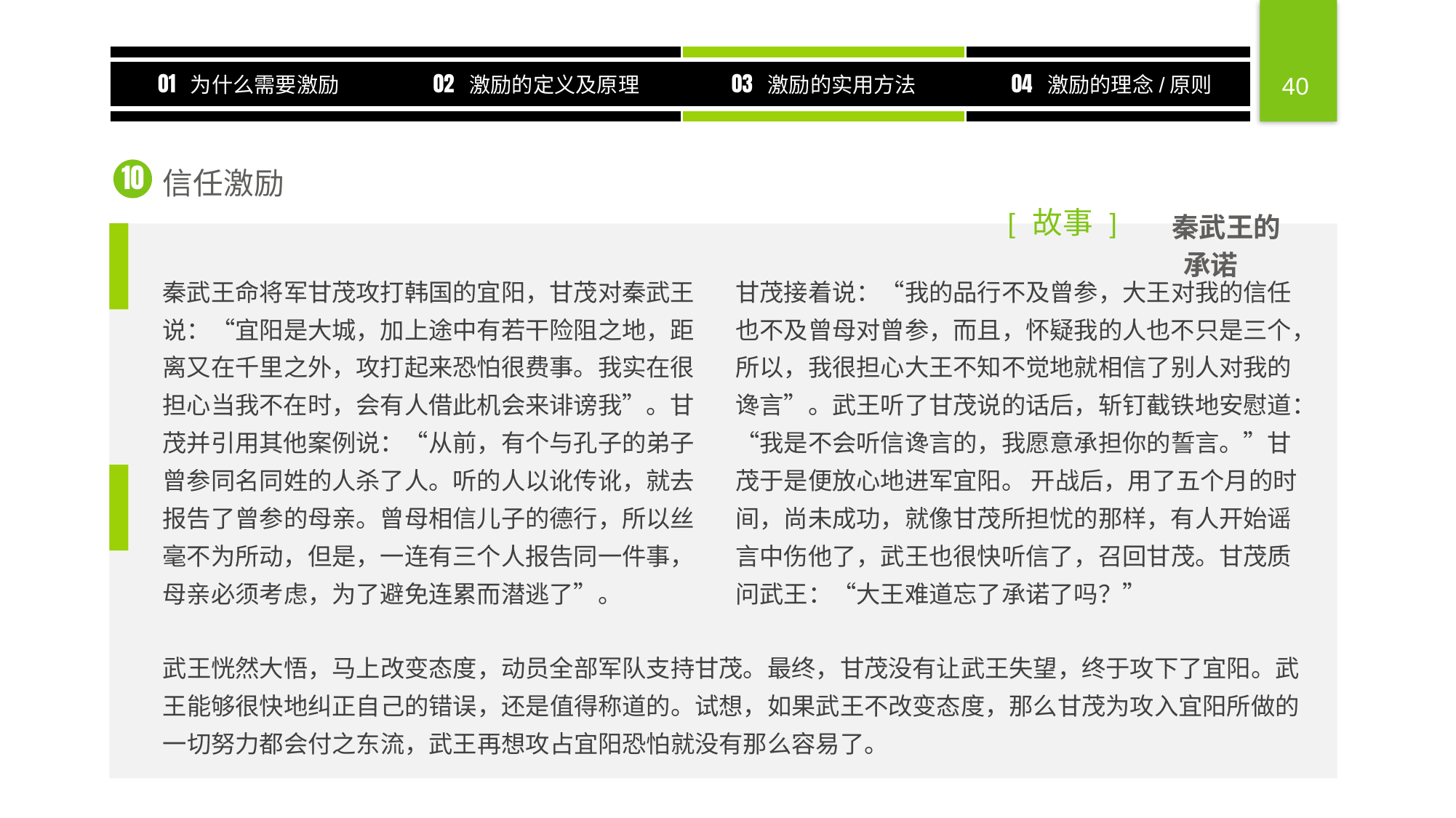

信任激励
10

故事
[
]
秦武王的承诺

秦武王命将军甘茂攻打韩国的宜阳，甘茂对秦武王说：“宜阳是大城，加上途中有若干险阻之地，距离又在千里之外，攻打起来恐怕很费事。我实在很担心当我不在时，会有人借此机会来诽谤我”。甘茂并引用其他案例说：“从前，有个与孔子的弟子曾参同名同姓的人杀了人。听的人以讹传讹，就去报告了曾参的母亲。曾母相信儿子的德行，所以丝毫不为所动，但是，一连有三个人报告同一件事，母亲必须考虑，为了避免连累而潜逃了”。
甘茂接着说：“我的品行不及曾参，大王对我的信任也不及曾母对曾参，而且，怀疑我的人也不只是三个，所以，我很担心大王不知不觉地就相信了别人对我的谗言”。武王听了甘茂说的话后，斩钉截铁地安慰道：“我是不会听信谗言的，我愿意承担你的誓言。”甘茂于是便放心地进军宜阳。 开战后，用了五个月的时间，尚未成功，就像甘茂所担忧的那样，有人开始谣言中伤他了，武王也很快听信了，召回甘茂。甘茂质问武王：“大王难道忘了承诺了吗？”

武王恍然大悟，马上改变态度，动员全部军队支持甘茂。最终，甘茂没有让武王失望，终于攻下了宜阳。武王能够很快地纠正自己的错误，还是值得称道的。试想，如果武王不改变态度，那么甘茂为攻入宜阳所做的一切努力都会付之东流，武王再想攻占宜阳恐怕就没有那么容易了。